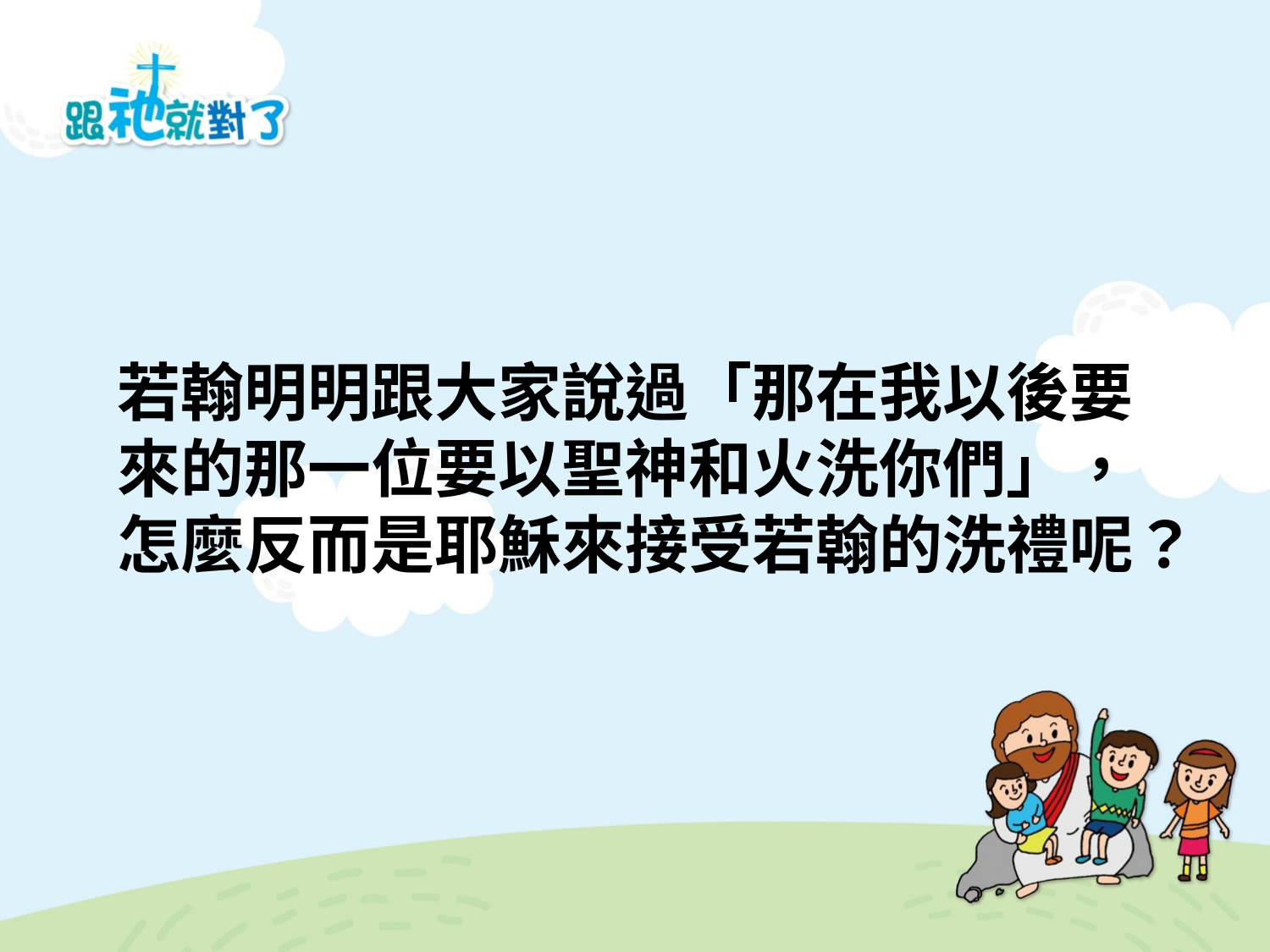

若翰明明跟大家說過「那在我以後要來的那一位要以聖神和火洗你們」，怎麼反而是耶穌來接受若翰的洗禮呢？